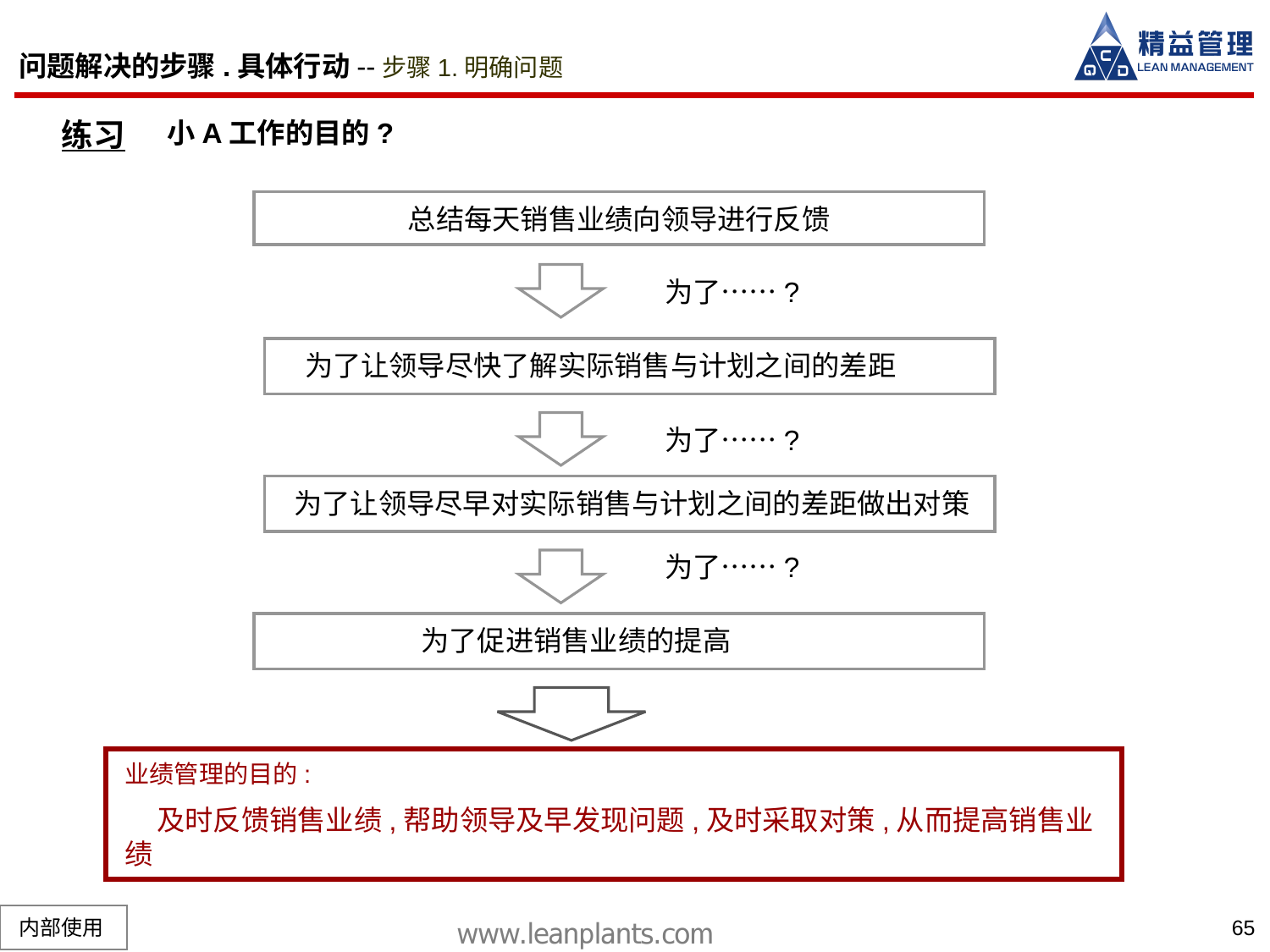

问题解决的步骤.具体行动--步骤1.明确问题
练习
小A工作的目的?
总结每天销售业绩向领导进行反馈

为了……?

为了让领导尽快了解实际销售与计划之间的差距

为了……?

为了让领导尽早对实际销售与计划之间的差距做出对策
为了……?

为了促进销售业绩的提高

业绩管理的目的:
    及时反馈销售业绩,帮助领导及早发现问题,及时采取对策,从而提高销售业绩
内部使用